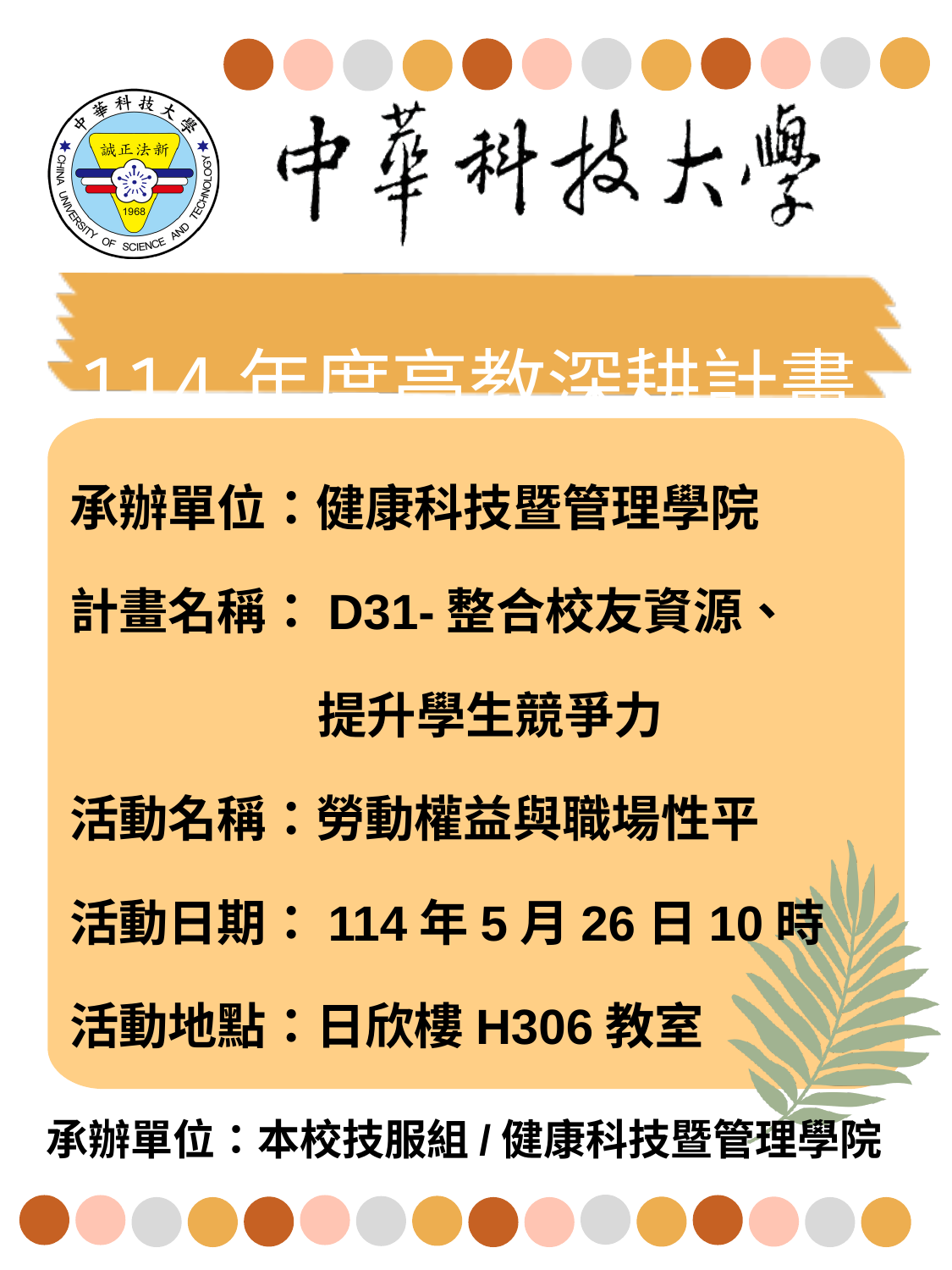

承辦單位：健康科技暨管理學院
計畫名稱：D31-整合校友資源、     提升學生競爭力
活動名稱：勞動權益與職場性平
活動日期：114年5月26日10時
活動地點：日欣樓H306教室
承辦單位：本校技服組/健康科技暨管理學院